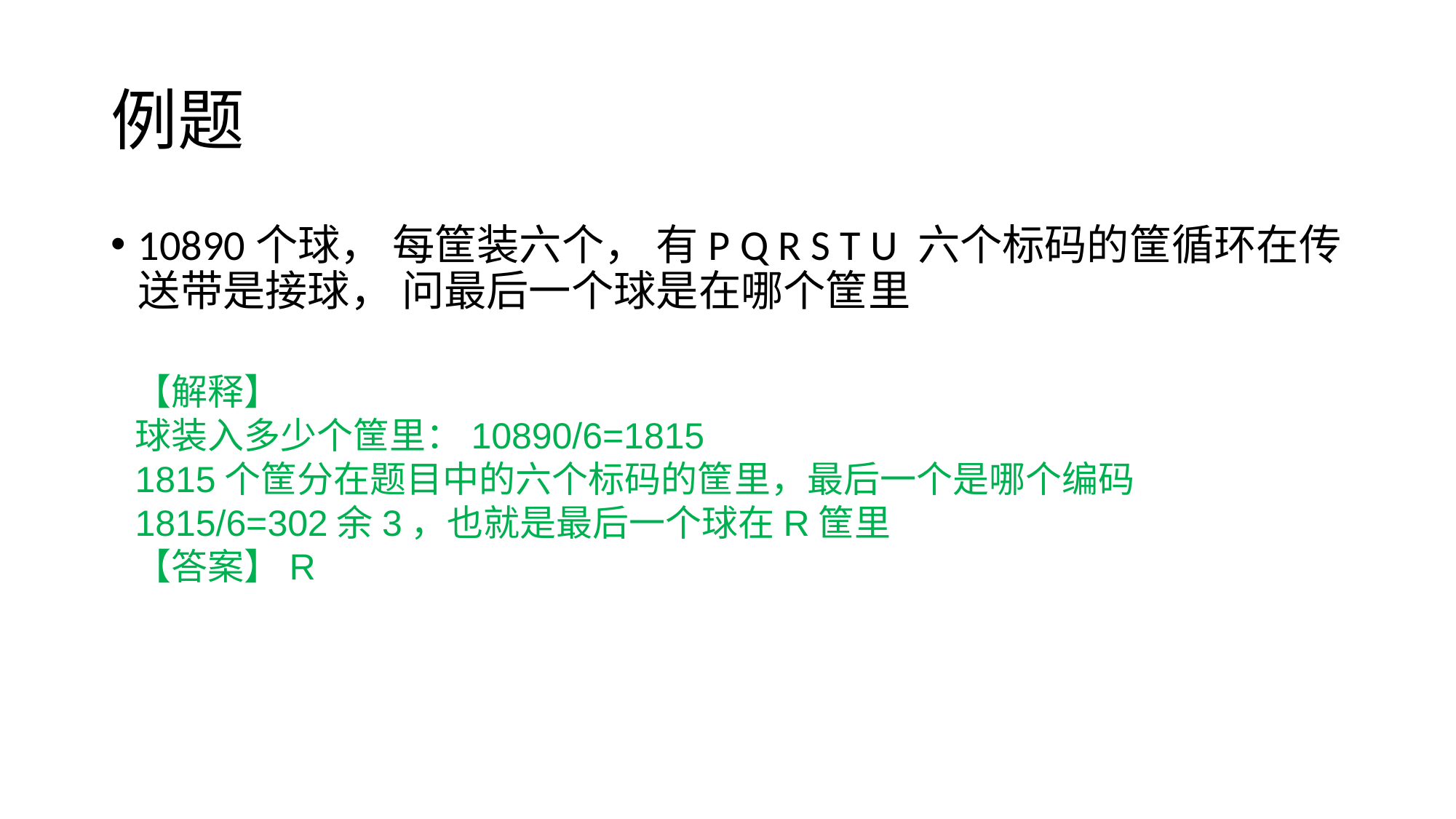

# 例题
10890个球， 每筐装六个， 有P Q R S T U 六个标码的筐循环在传送带是接球， 问最后一个球是在哪个筐里

【解释】
球装入多少个筐里：10890/6=1815
1815个筐分在题目中的六个标码的筐里，最后一个是哪个编码 1815/6=302余3，也就是最后一个球在R筐里
【答案】R